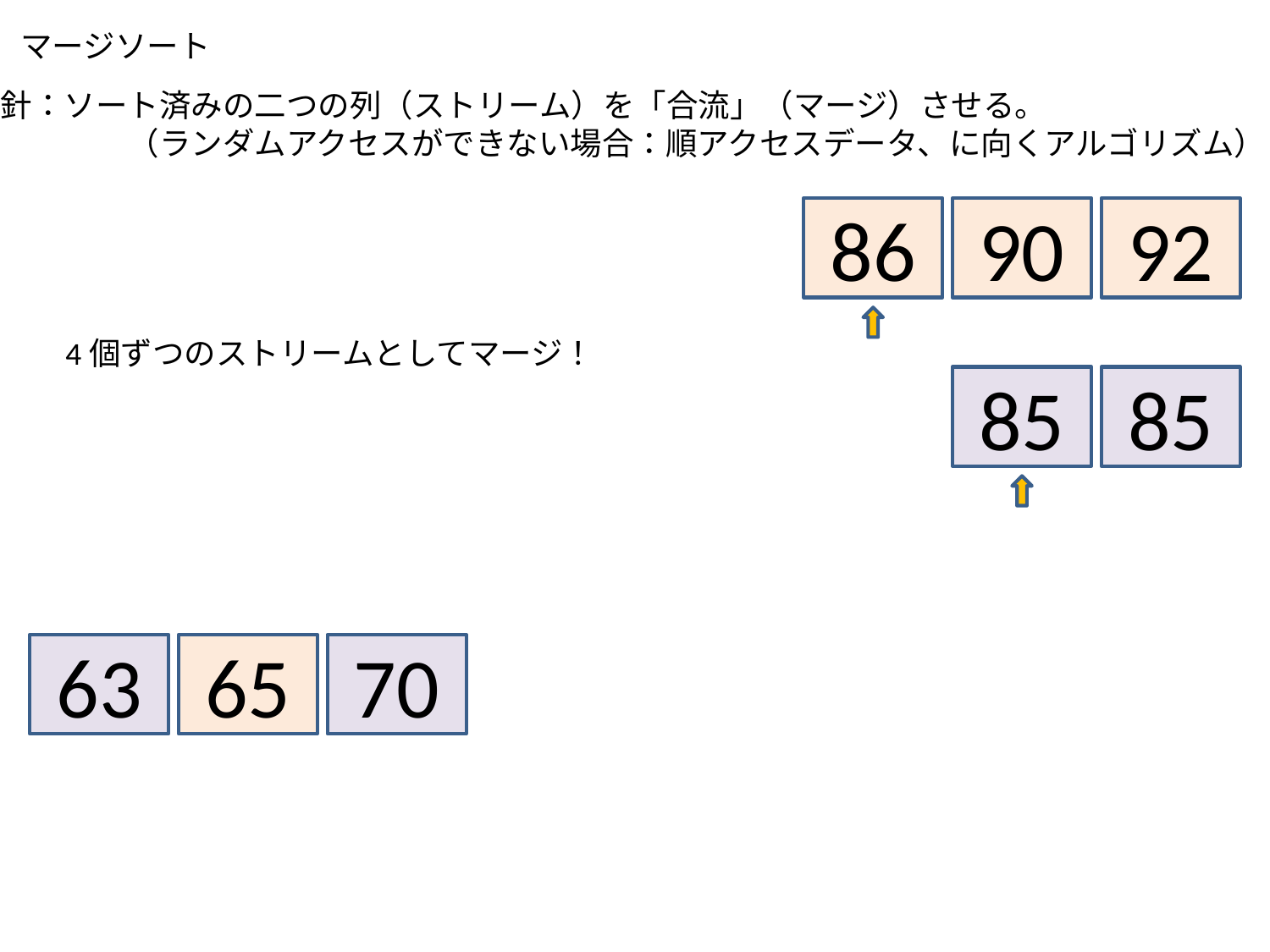

マージソート
解の方針：ソート済みの二つの列（ストリーム）を「合流」（マージ）させる。
　　　　　　　（ランダムアクセスができない場合：順アクセスデータ、に向くアルゴリズム）
86
90
92

4個ずつのストリームとしてマージ！
85
85

63
65
70